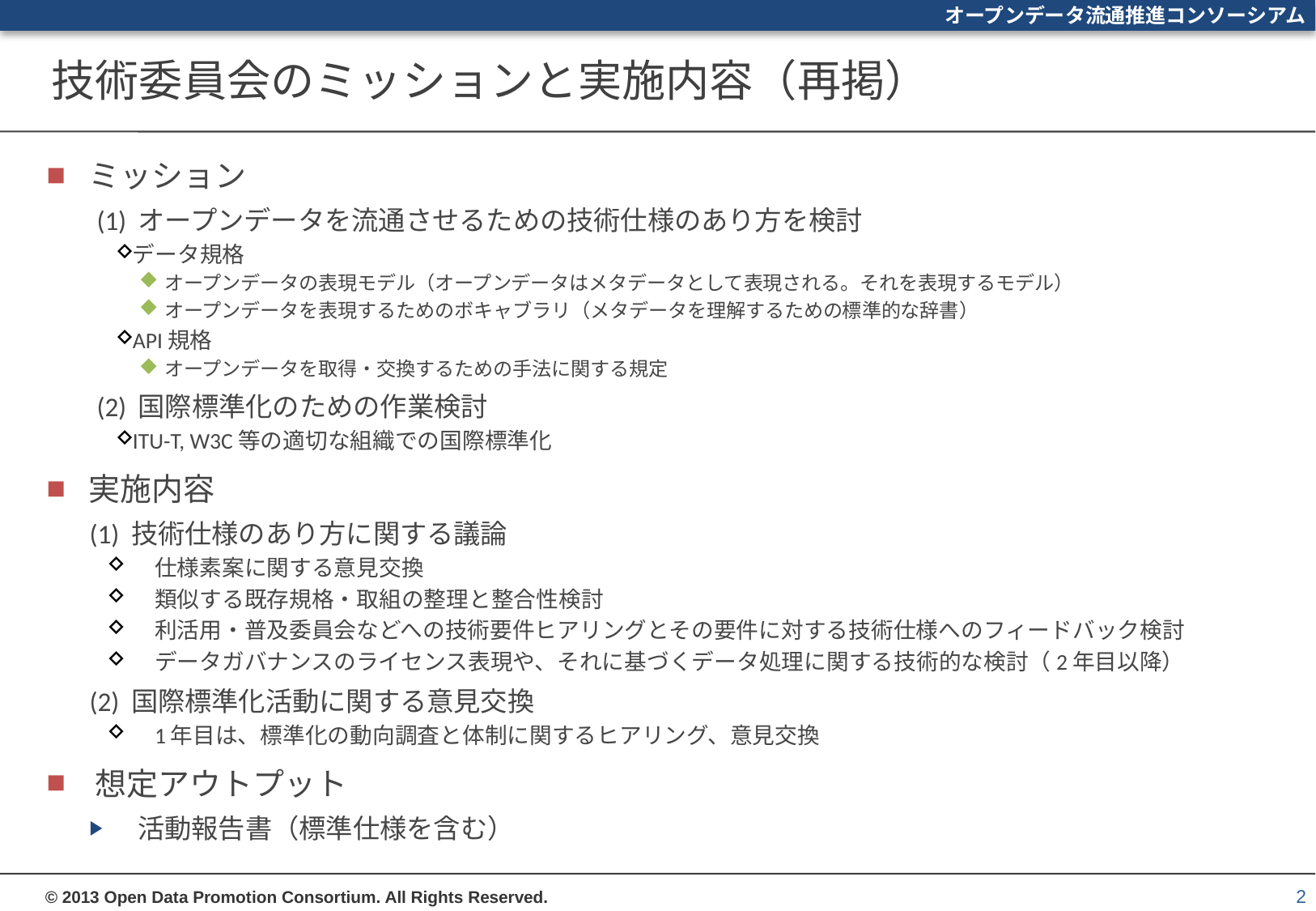

# 技術委員会のミッションと実施内容（再掲）
ミッション
(1) オープンデータを流通させるための技術仕様のあり方を検討
データ規格
オープンデータの表現モデル（オープンデータはメタデータとして表現される。それを表現するモデル）
オープンデータを表現するためのボキャブラリ（メタデータを理解するための標準的な辞書）
API規格
オープンデータを取得・交換するための手法に関する規定
(2) 国際標準化のための作業検討
ITU-T, W3C等の適切な組織での国際標準化
実施内容
(1) 技術仕様のあり方に関する議論
仕様素案に関する意見交換
類似する既存規格・取組の整理と整合性検討
利活用・普及委員会などへの技術要件ヒアリングとその要件に対する技術仕様へのフィードバック検討
データガバナンスのライセンス表現や、それに基づくデータ処理に関する技術的な検討（2年目以降）
(2) 国際標準化活動に関する意見交換
1年目は、標準化の動向調査と体制に関するヒアリング、意見交換
想定アウトプット
活動報告書（標準仕様を含む）
2